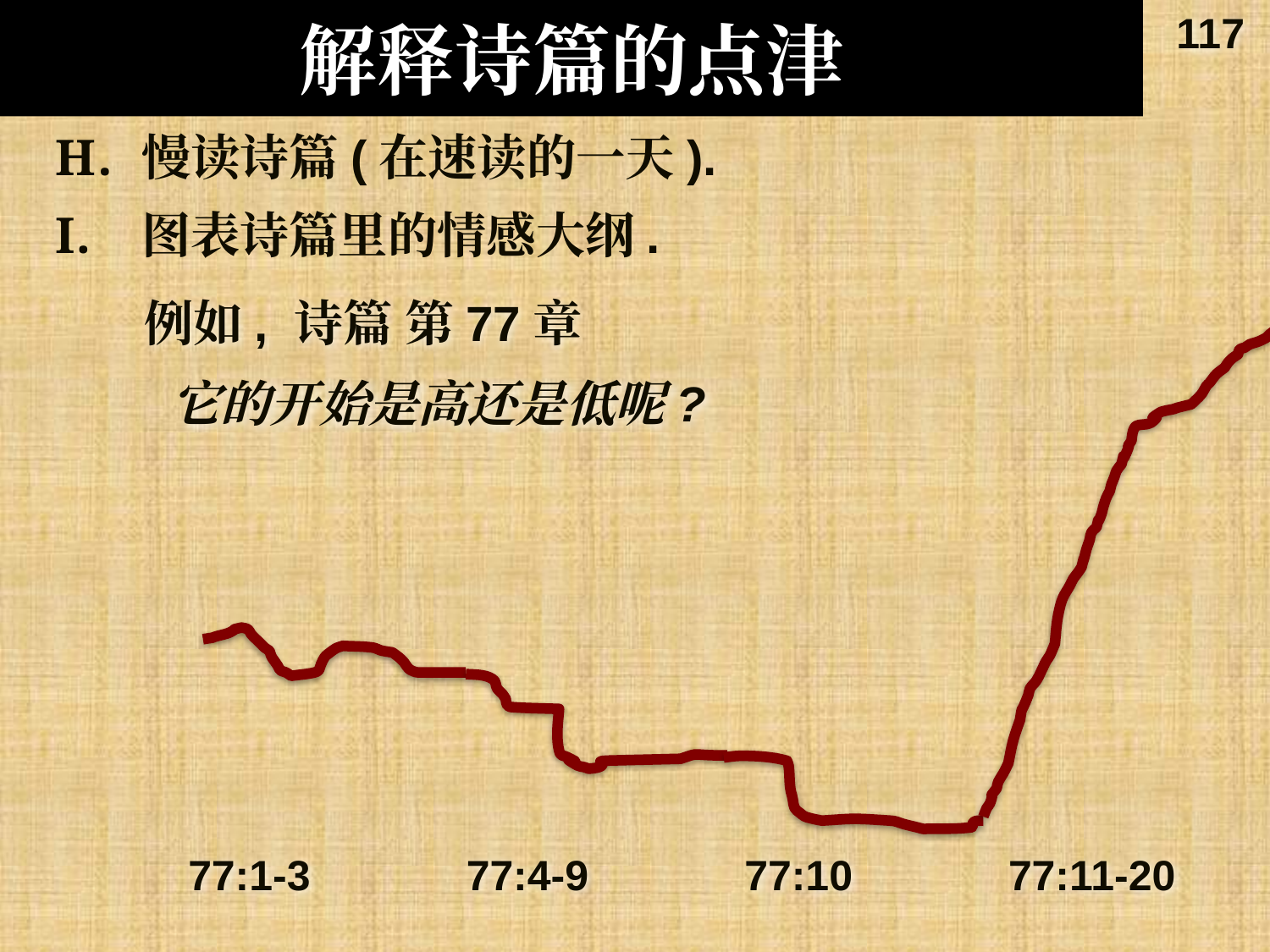

# 解释诗篇的点津
117
慢读诗篇(在速读的一天).
图表诗篇里的情感大纲.
例如, 诗篇 第77章

它的开始是高还是低呢?

77:1-3
77:4-9
77:10
77:11-20